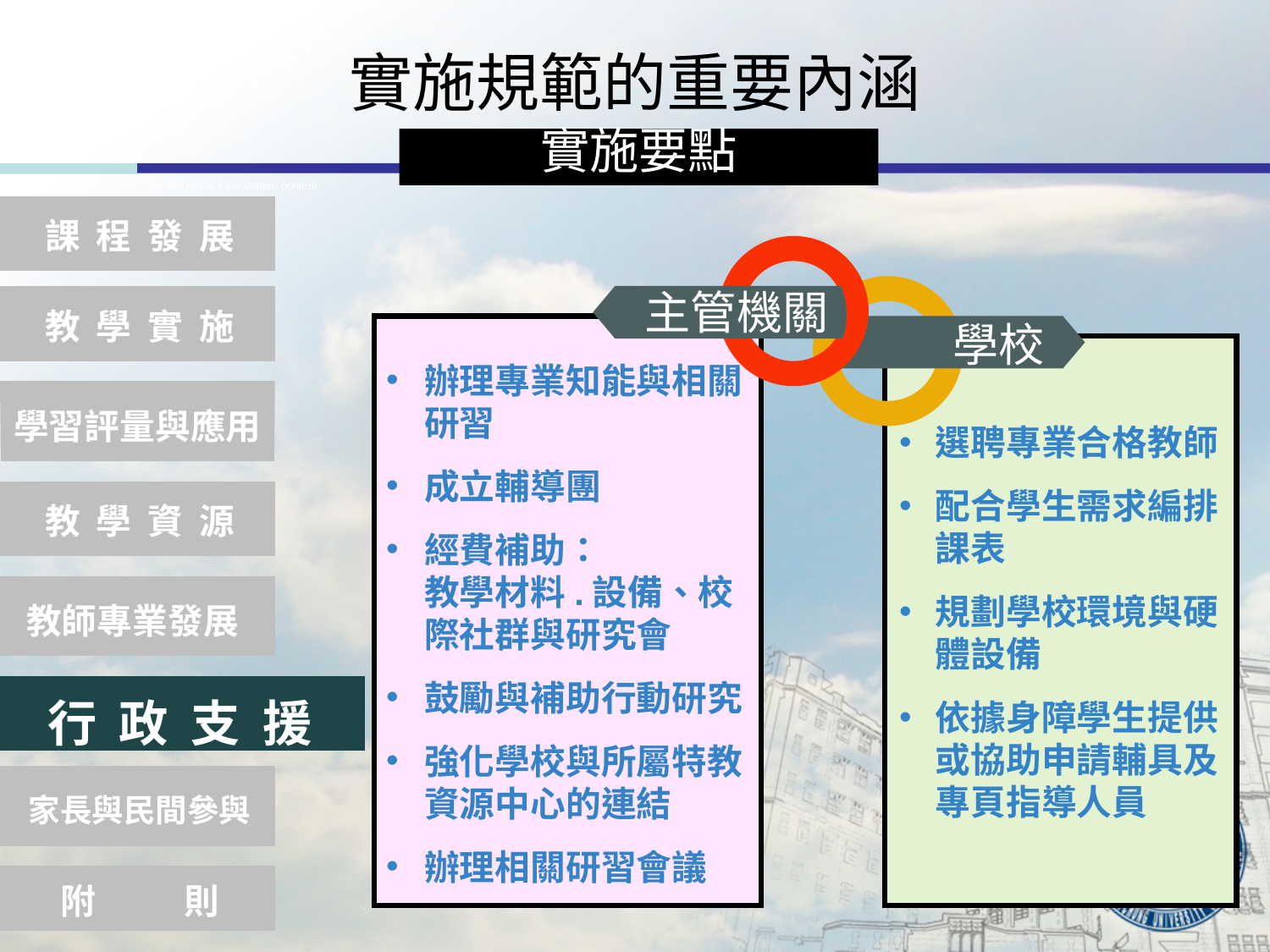

實施規範的重要內涵
實施要點

Please replace the written content
課  程  發  展

主管機關
教  學  實  施

學校

辦理專業知能與相關研習
成立輔導團
經費補助：
教學材料.設備、校際社群與研究會
鼓勵與補助行動研究
強化學校與所屬特教資源中心的連結
辦理相關研習會議

選聘專業合格教師
配合學生需求編排課表
規劃學校環境與硬體設備
依據身障學生提供或協助申請輔具及專頁指導人員

學習評量與應用

教  學  資  源

教師專業發展

行  政  支  援

家長與民間參與

附           則